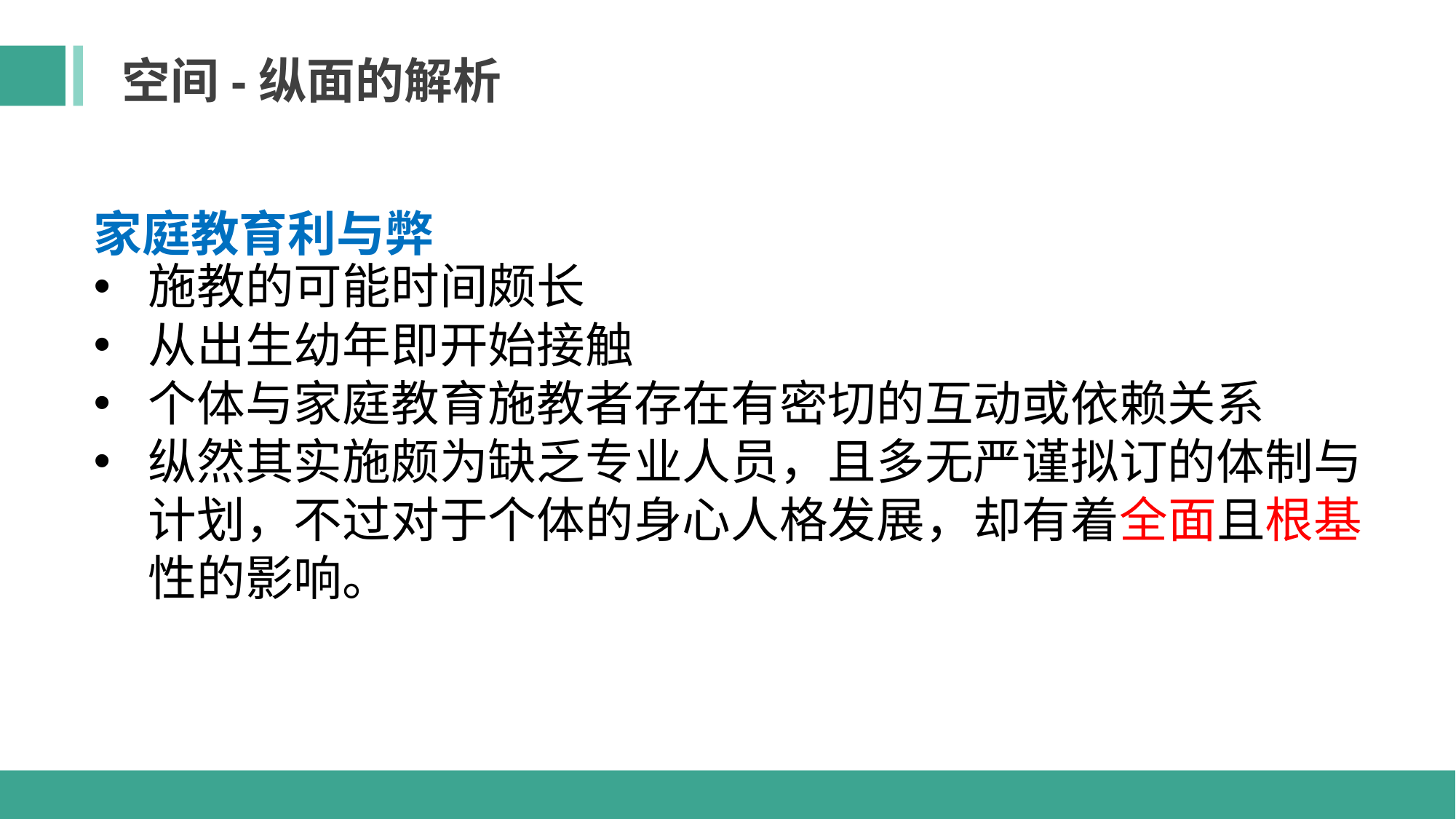

空间-纵面的解析

家庭教育利与弊
施教的可能时间颇长
从出生幼年即开始接触
个体与家庭教育施教者存在有密切的互动或依赖关系
纵然其实施颇为缺乏专业人员，且多无严谨拟订的体制与计划，不过对于个体的身心人格发展，却有着全面且根基性的影响。